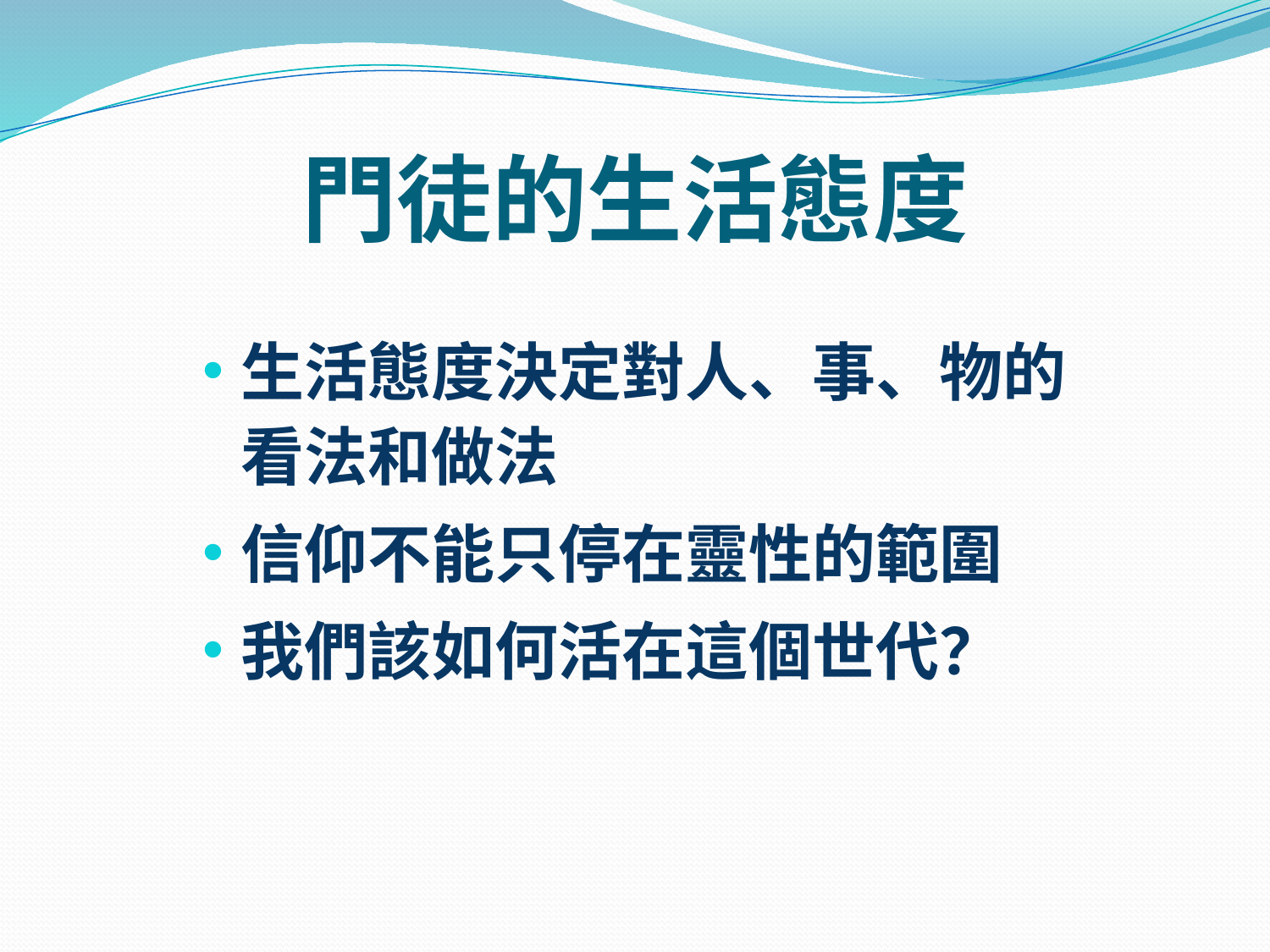

# 門徒的生活態度
生活態度決定對人、事、物的看法和做法
信仰不能只停在靈性的範圍
我們該如何活在這個世代？